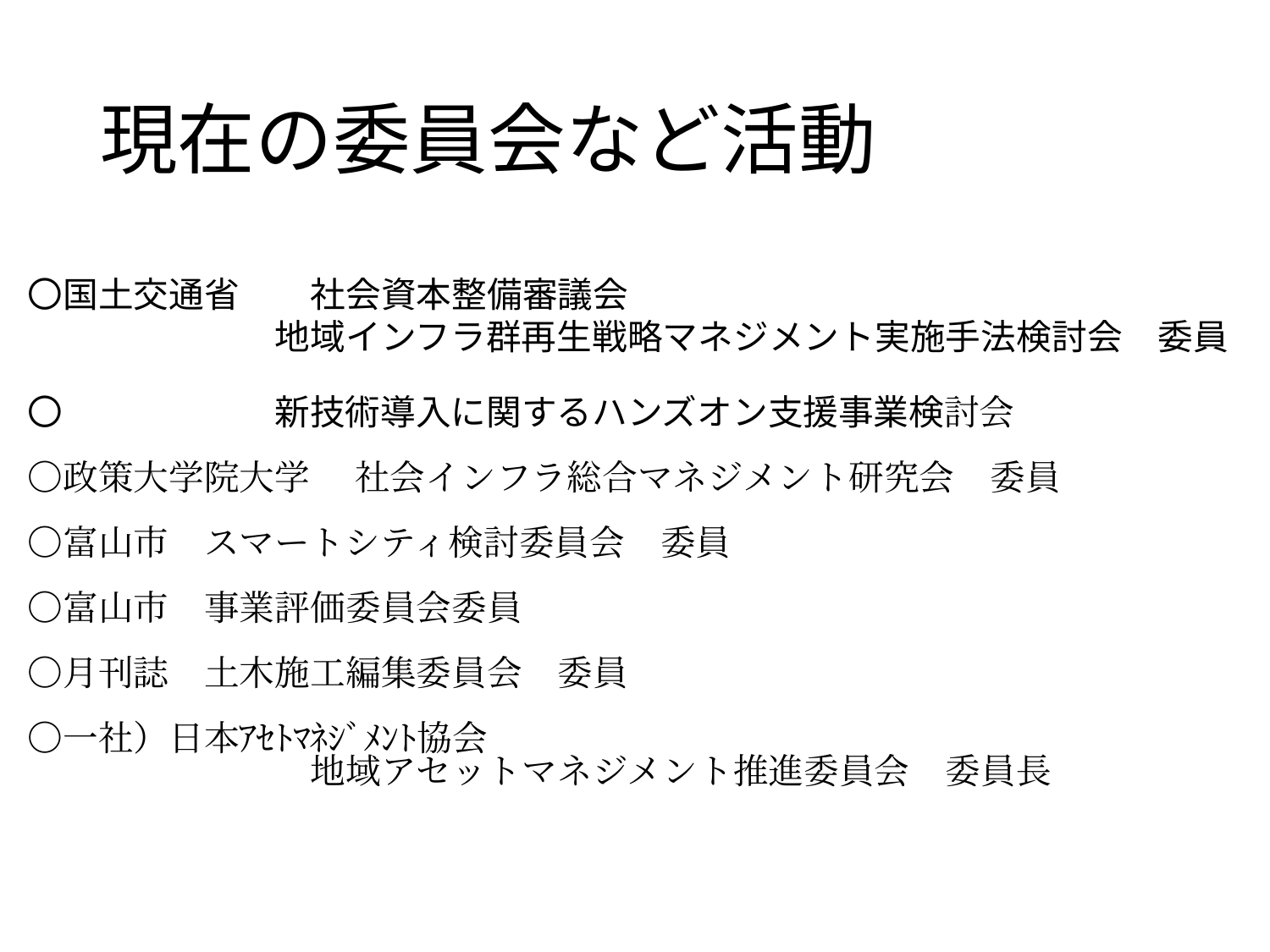

# 現在の委員会など活動
〇国土交通省　　社会資本整備審議会
　　　　　　　地域インフラ群再生戦略マネジメント実施手法検討会　委員

〇　　　　　　新技術導入に関するハンズオン支援事業検討会

〇政策大学院大学　 社会インフラ総合マネジメント研究会　委員

〇富山市　スマートシティ検討委員会　委員

〇富山市　事業評価委員会委員

〇月刊誌　土木施工編集委員会　委員

〇一社）日本ｱｾﾄﾏﾈｼﾞﾒﾝﾄ協会
　　　　　　　　地域アセットマネジメント推進委員会　委員長